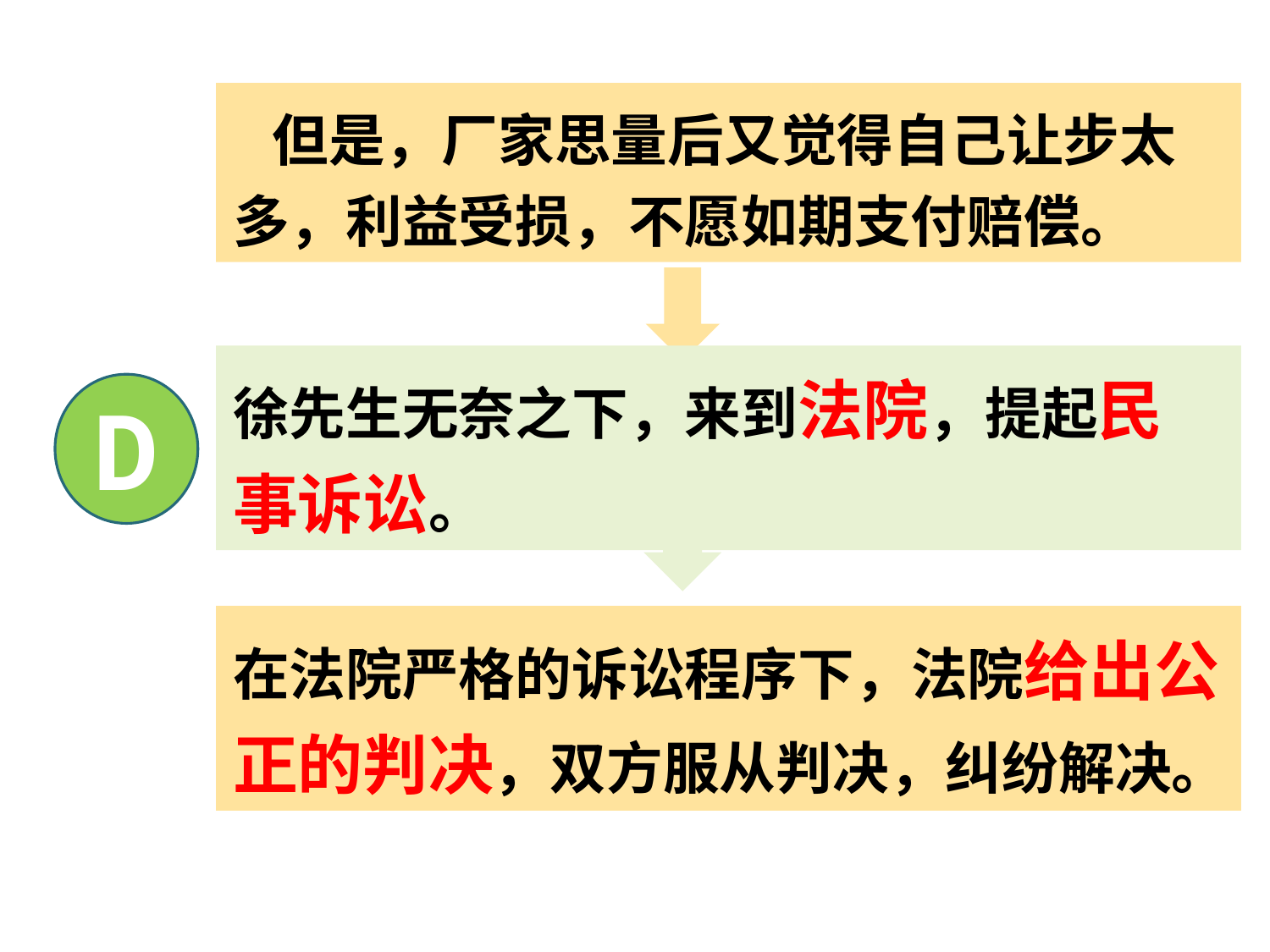

但是，厂家思量后又觉得自己让步太多，利益受损，不愿如期支付赔偿。

徐先生无奈之下，来到法院，提起民事诉讼。
D

在法院严格的诉讼程序下，法院给出公正的判决，双方服从判决，纠纷解决。